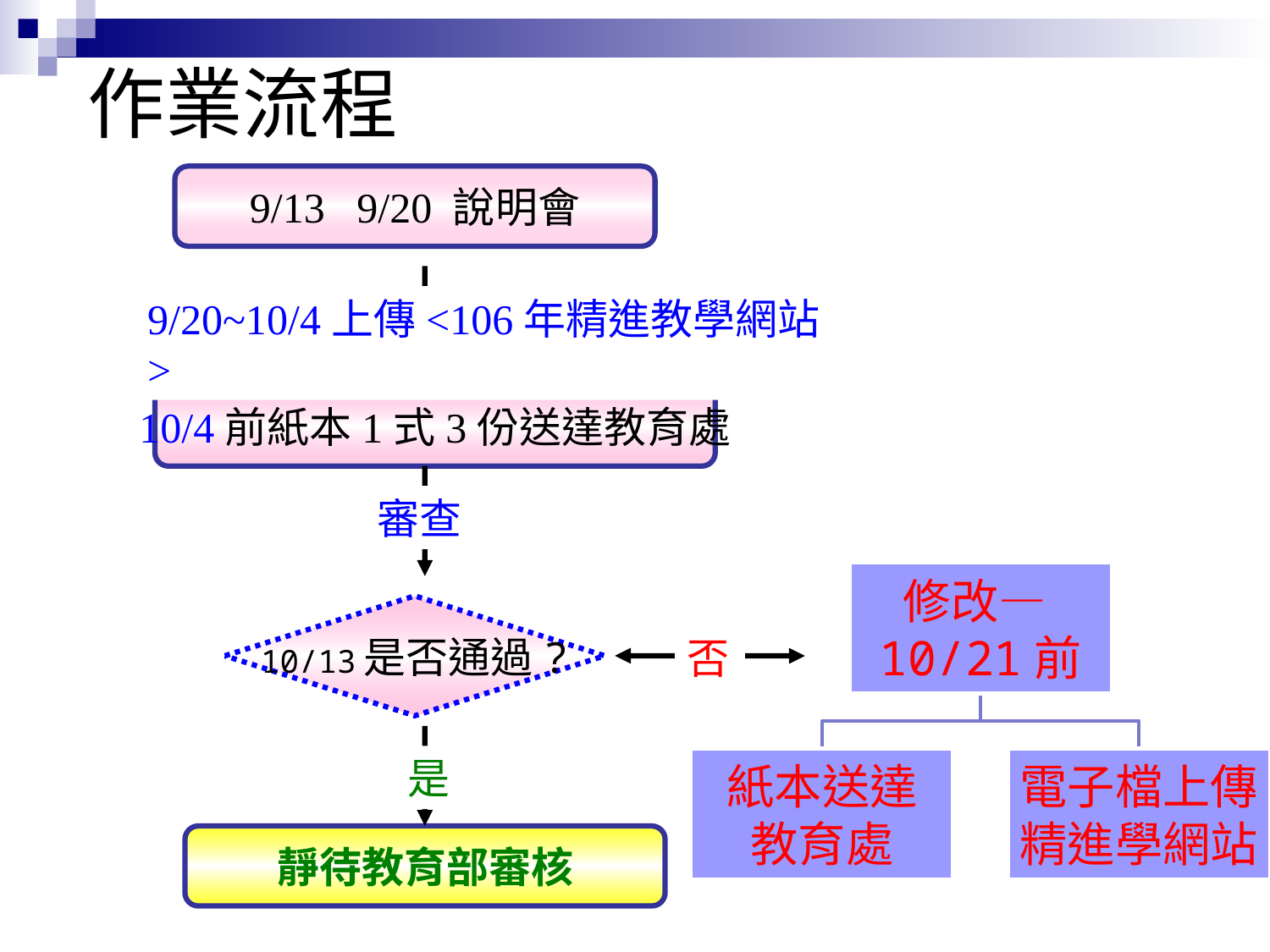

# 作業流程
9/13   9/20 說明會

9/20~10/4上傳<106年精進教學網站>
10/4前紙本1式3份送達教育處

審查
修改—10/21前
紙本送達
教育處
電子檔上傳
精進學網站
10/13是否通過?
否

是
靜待教育部審核